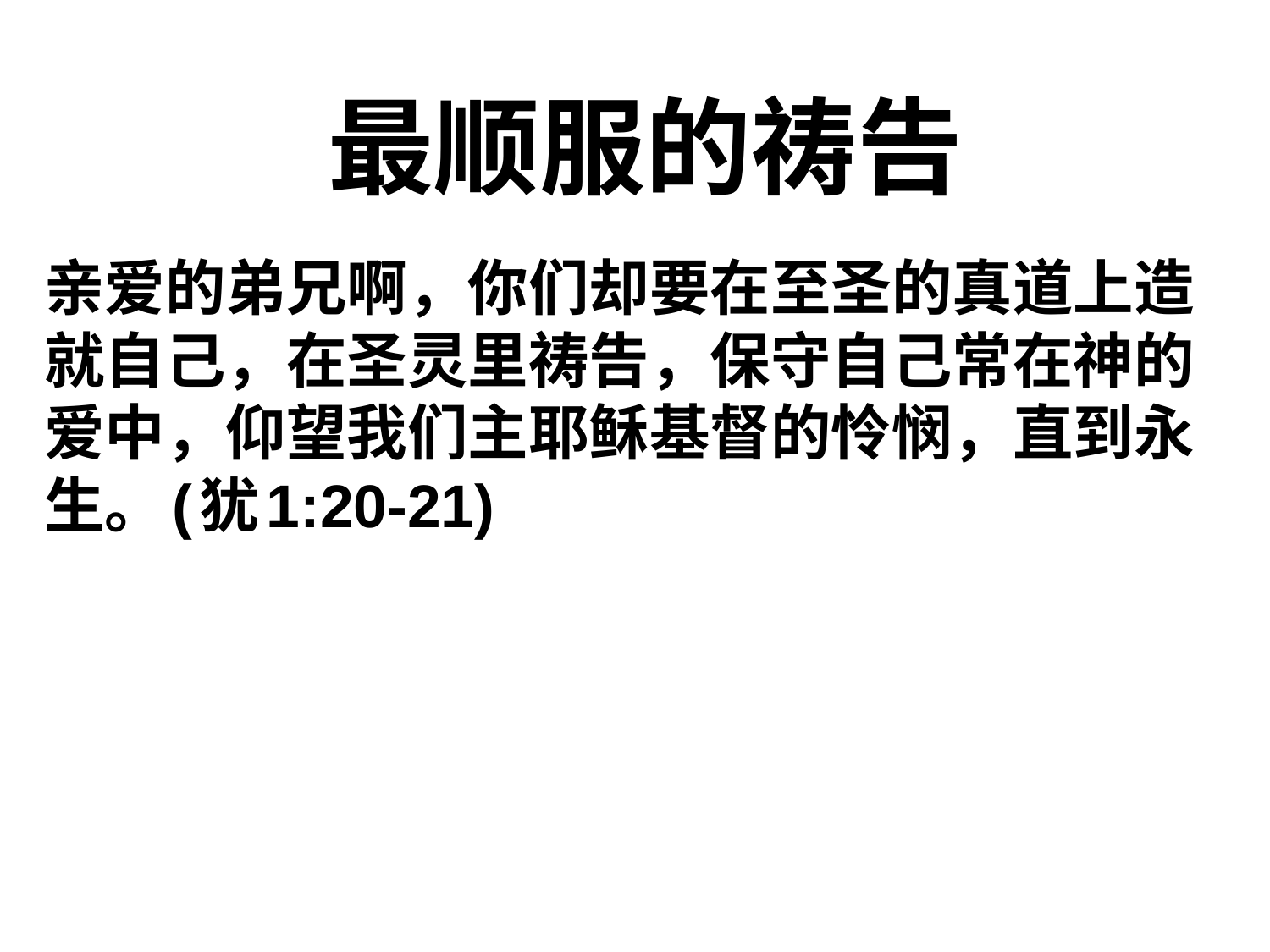

# 最顺服的祷告
亲爱的弟兄啊，你们却要在至圣的真道上造就自己，在圣灵里祷告，保守自己常在神的爱中，仰望我们主耶稣基督的怜悯，直到永生。(犹1:20-21)